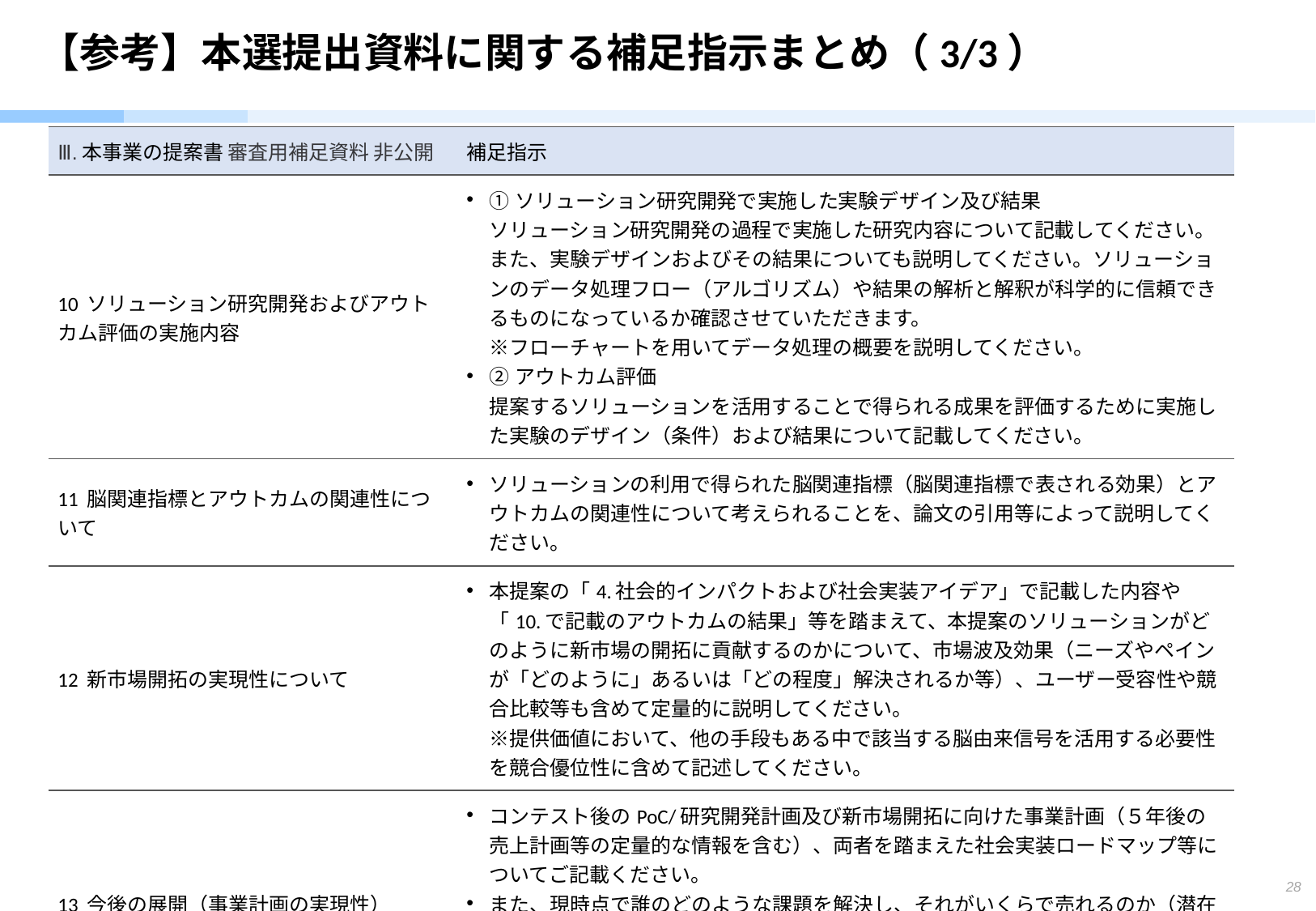

# 【参考】本選提出資料に関する補足指示まとめ（3/3）
| Ⅲ.本事業の提案書 審査用補足資料 非公開 | 補足指示 |
| --- | --- |
| 10 ソリューション研究開発およびアウトカム評価の実施内容 | ①ソリューション研究開発で実施した実験デザイン及び結果 ソリューション研究開発の過程で実施した研究内容について記載してください。また、実験デザインおよびその結果についても説明してください。ソリューションのデータ処理フロー（アルゴリズム）や結果の解析と解釈が科学的に信頼できるものになっているか確認させていただきます。 ※フローチャートを用いてデータ処理の概要を説明してください。 ②アウトカム評価 提案するソリューションを活用することで得られる成果を評価するために実施した実験のデザイン（条件）および結果について記載してください。 |
| 11 脳関連指標とアウトカムの関連性について | ソリューションの利用で得られた脳関連指標（脳関連指標で表される効果）とアウトカムの関連性について考えられることを、論文の引用等によって説明してください。 |
| 12 新市場開拓の実現性について | 本提案の「4.社会的インパクトおよび社会実装アイデア」で記載した内容や「10.で記載のアウトカムの結果」等を踏まえて、本提案のソリューションがどのように新市場の開拓に貢献するのかについて、市場波及効果（ニーズやペインが「どのように」あるいは「どの程度」解決されるか等）、ユーザー受容性や競合比較等も含めて定量的に説明してください。 ※提供価値において、他の手段もある中で該当する脳由来信号を活用する必要性を競合優位性に含めて記述してください。 |
| 13 今後の展開（事業計画の実現性） | コンテスト後のPoC/研究開発計画及び新市場開拓に向けた事業計画（５年後の売上計画等の定量的な情報を含む）、両者を踏まえた社会実装ロードマップ等についてご記載ください。 また、現時点で誰のどのような課題を解決し、それがいくらで売れるのか（潜在顧客×単価等）、さらにどのような潜在課題を解決するのかについても記載してください。根拠・証拠として、顧客リストやプロダクト候補のヒアリング、ベンチマーク企業との比較などの結果も踏まえて説明してください。 |
28